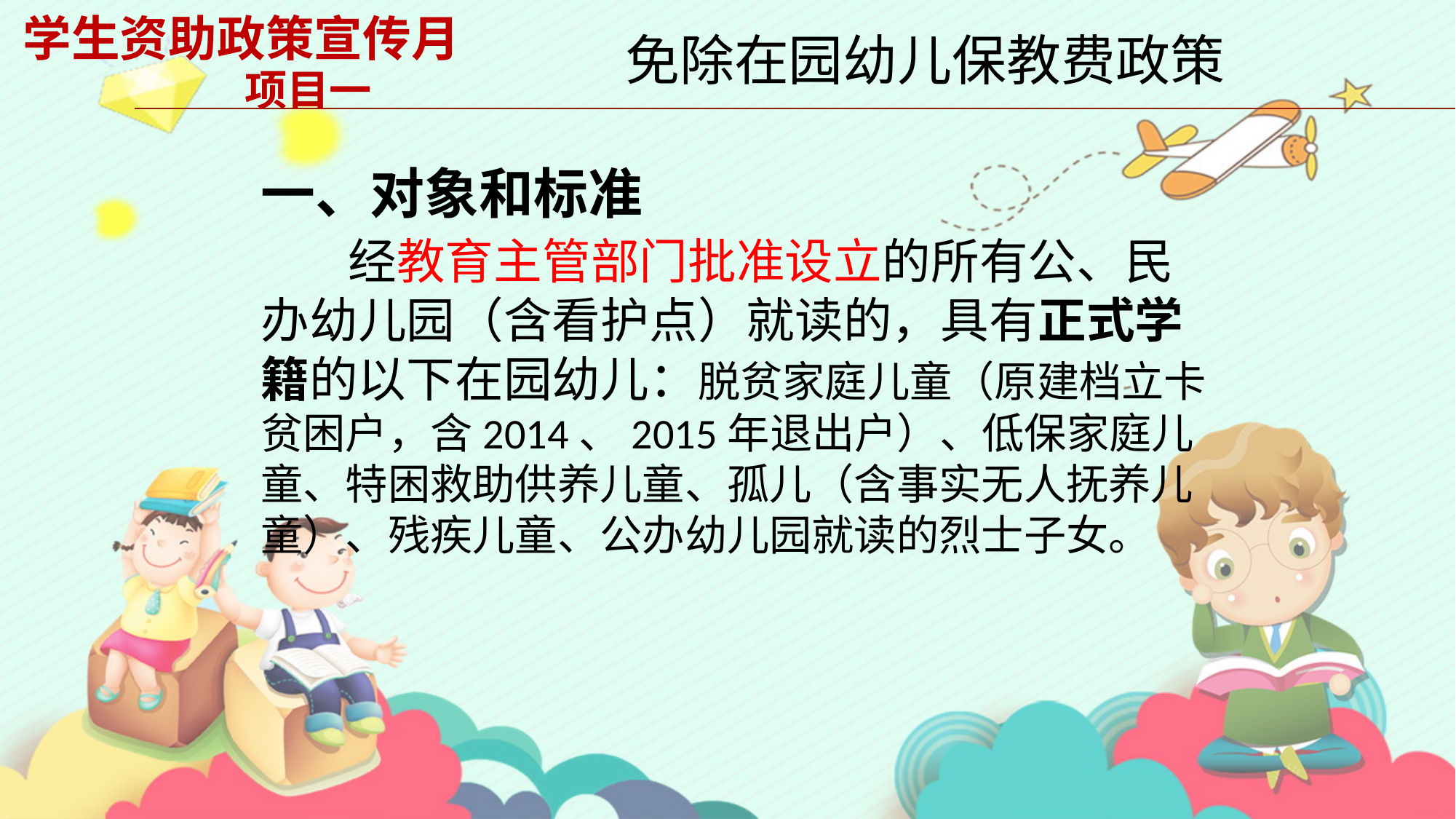

# 学生资助政策宣传月 项目一
免除在园幼儿保教费政策

一、对象和标准
      经教育主管部门批准设立的所有公、民办幼儿园（含看护点）就读的，具有正式学籍的以下在园幼儿：脱贫家庭儿童（原建档立卡贫困户，含2014、2015年退出户）、低保家庭儿童、特困救助供养儿童、孤儿（含事实无人抚养儿童）、残疾儿童、公办幼儿园就读的烈士子女。